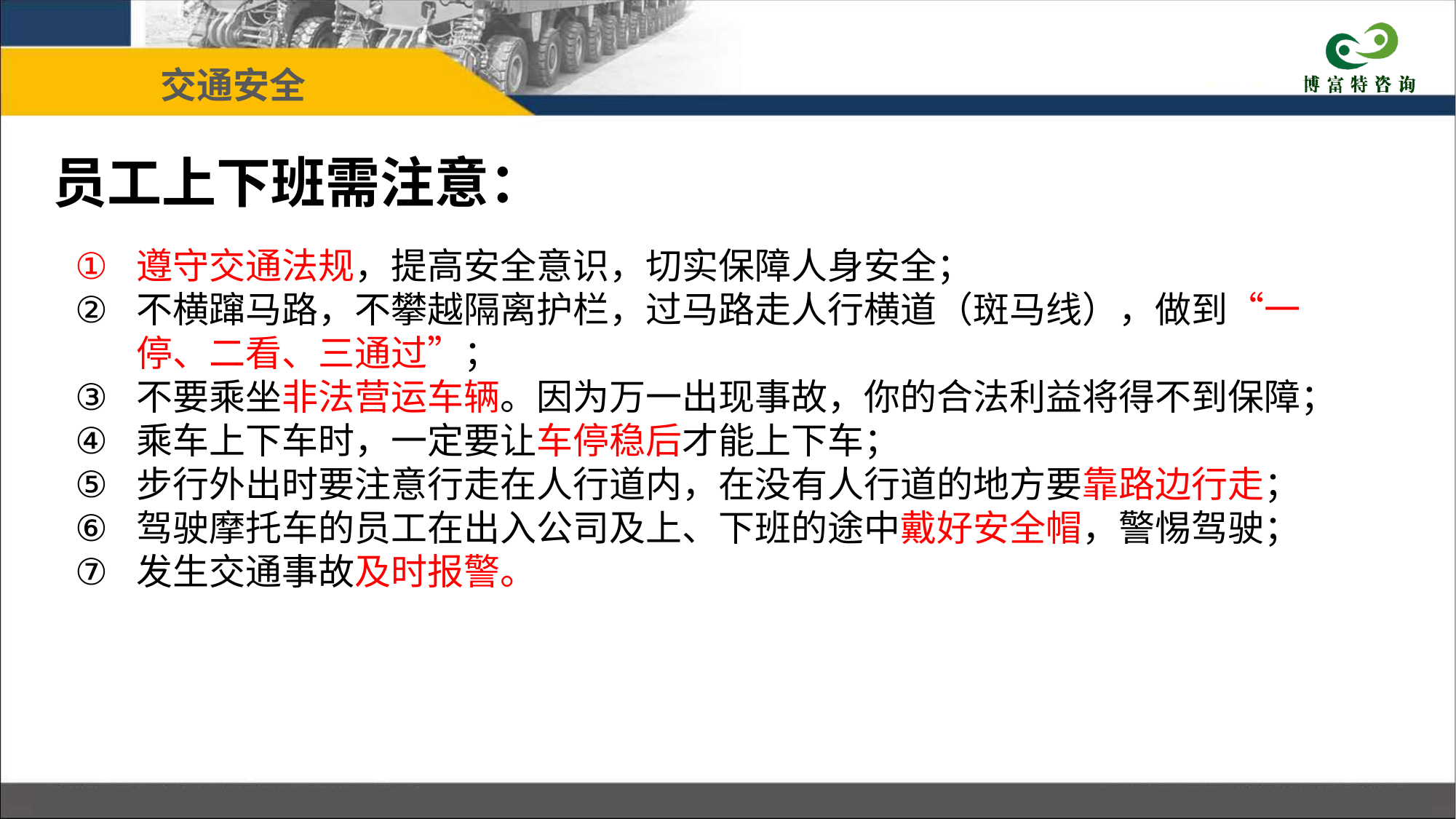

交通安全
员工上下班需注意：
目   录
遵守交通法规，提高安全意识，切实保障人身安全；
不横蹿马路，不攀越隔离护栏，过马路走人行横道（斑马线），做到“一停、二看、三通过”；
不要乘坐非法营运车辆。因为万一出现事故，你的合法利益将得不到保障；
乘车上下车时，一定要让车停稳后才能上下车；
步行外出时要注意行走在人行道内，在没有人行道的地方要靠路边行走；
驾驶摩托车的员工在出入公司及上、下班的途中戴好安全帽，警惕驾驶；
发生交通事故及时报警。